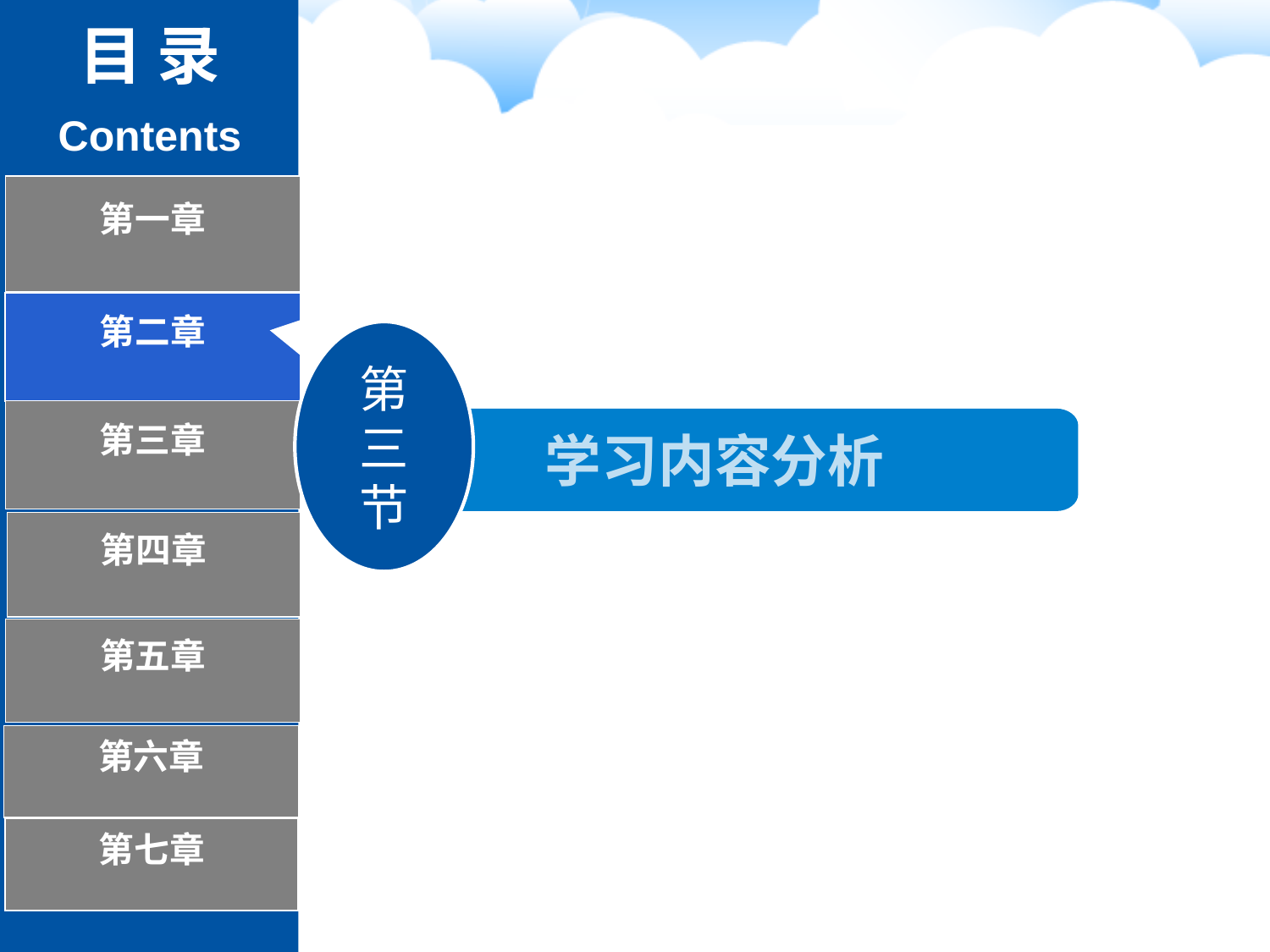

目 录
Contents
第一章

第二章

第
三
节

第三章

　学习内容分析
第四章

第五章

第六章

第七章